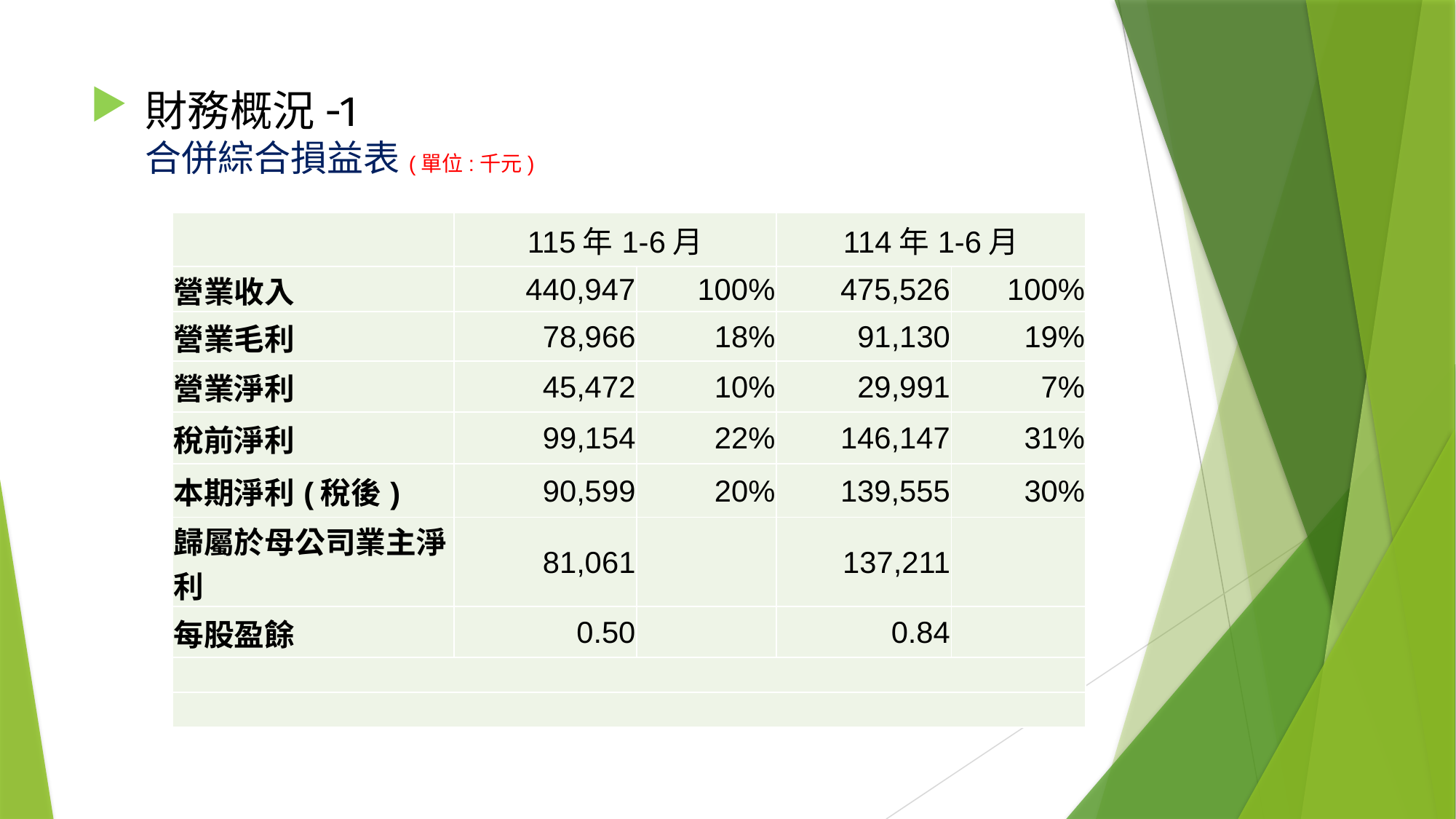

財務概況-1
合併綜合損益表(單位:千元)
|  | 115年1-6月 |  | 114年1-6月 |  |
| --- | --- | --- | --- | --- |
| 營業收入 | 440,947 | 100% | 475,526 | 100% |
| 營業毛利 | 78,966 | 18% | 91,130 | 19% |
| 營業淨利 | 45,472 | 10% | 29,991 | 7% |
| 稅前淨利 | 99,154 | 22% | 146,147 | 31% |
| 本期淨利(稅後) | 90,599 | 20% | 139,555 | 30% |
| 歸屬於母公司業主淨利 | 81,061 |  | 137,211 |  |
| 每股盈餘 | 0.50 |  | 0.84 |  |
|  |  |  |  |  |
|  |  |  |  |  |